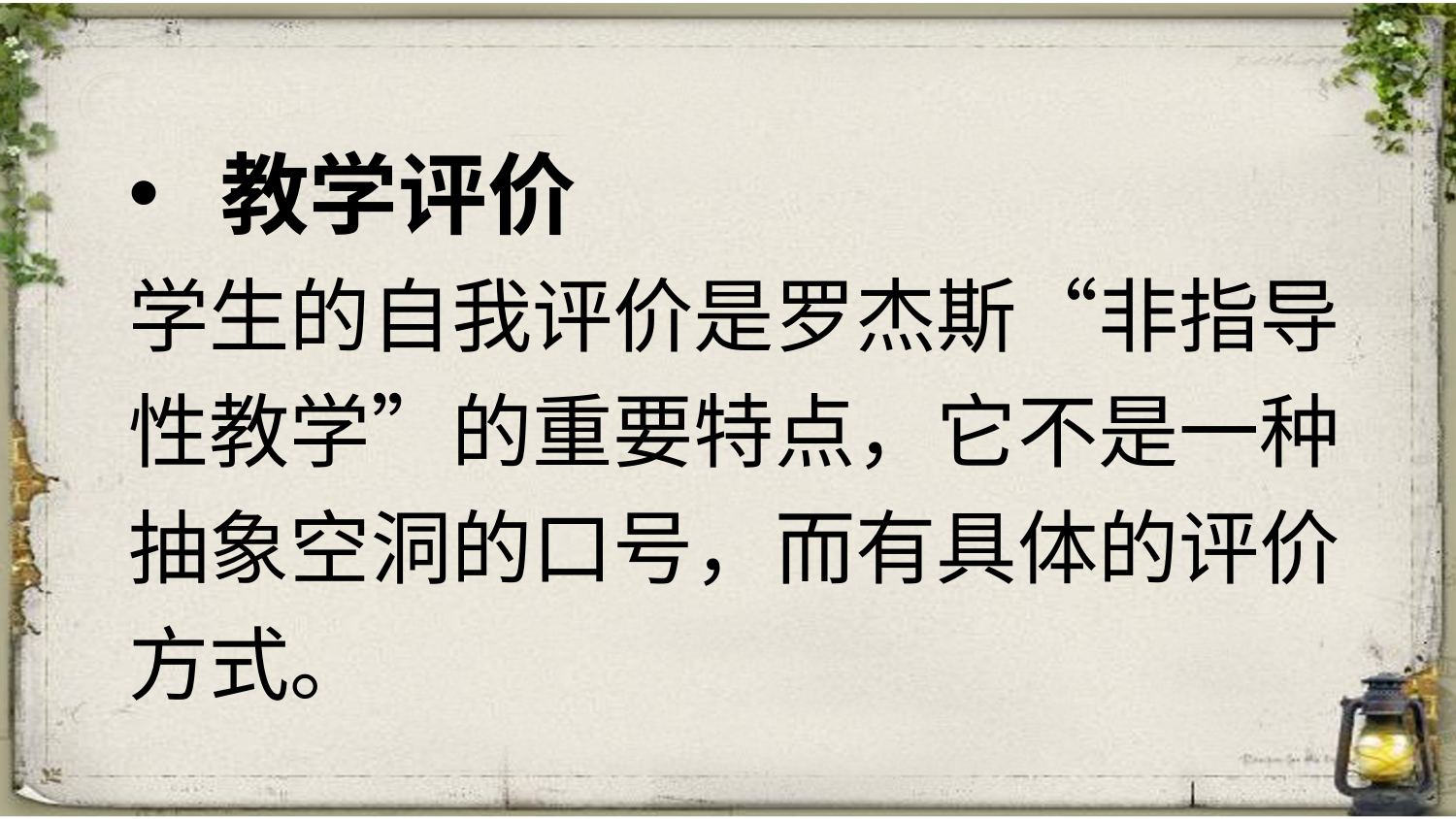

教学评价
学生的自我评价是罗杰斯“非指导性教学”的重要特点，它不是一种抽象空洞的口号，而有具体的评价方式。